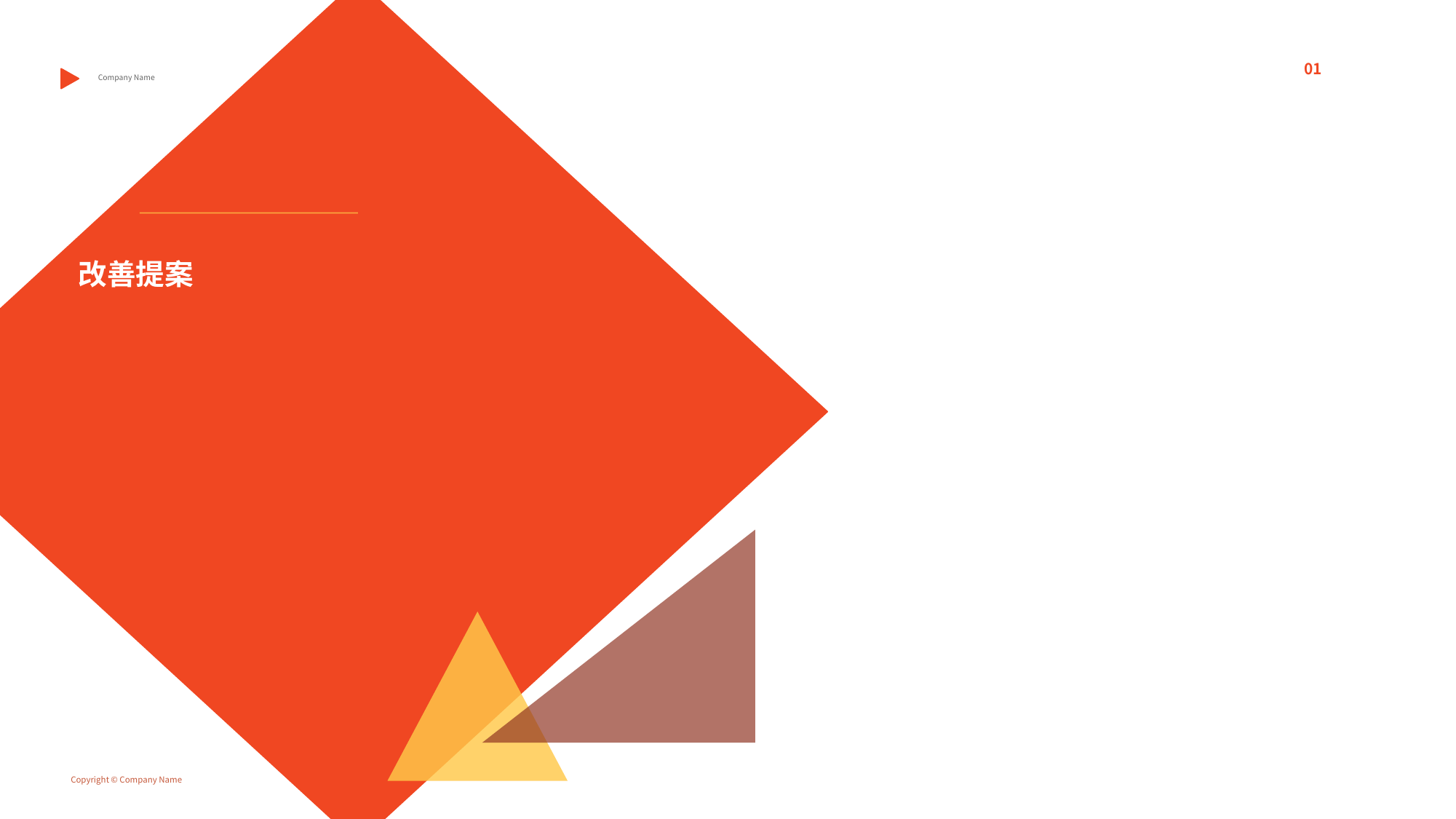

01

Company Name

改善提案

Copyright © Company Name